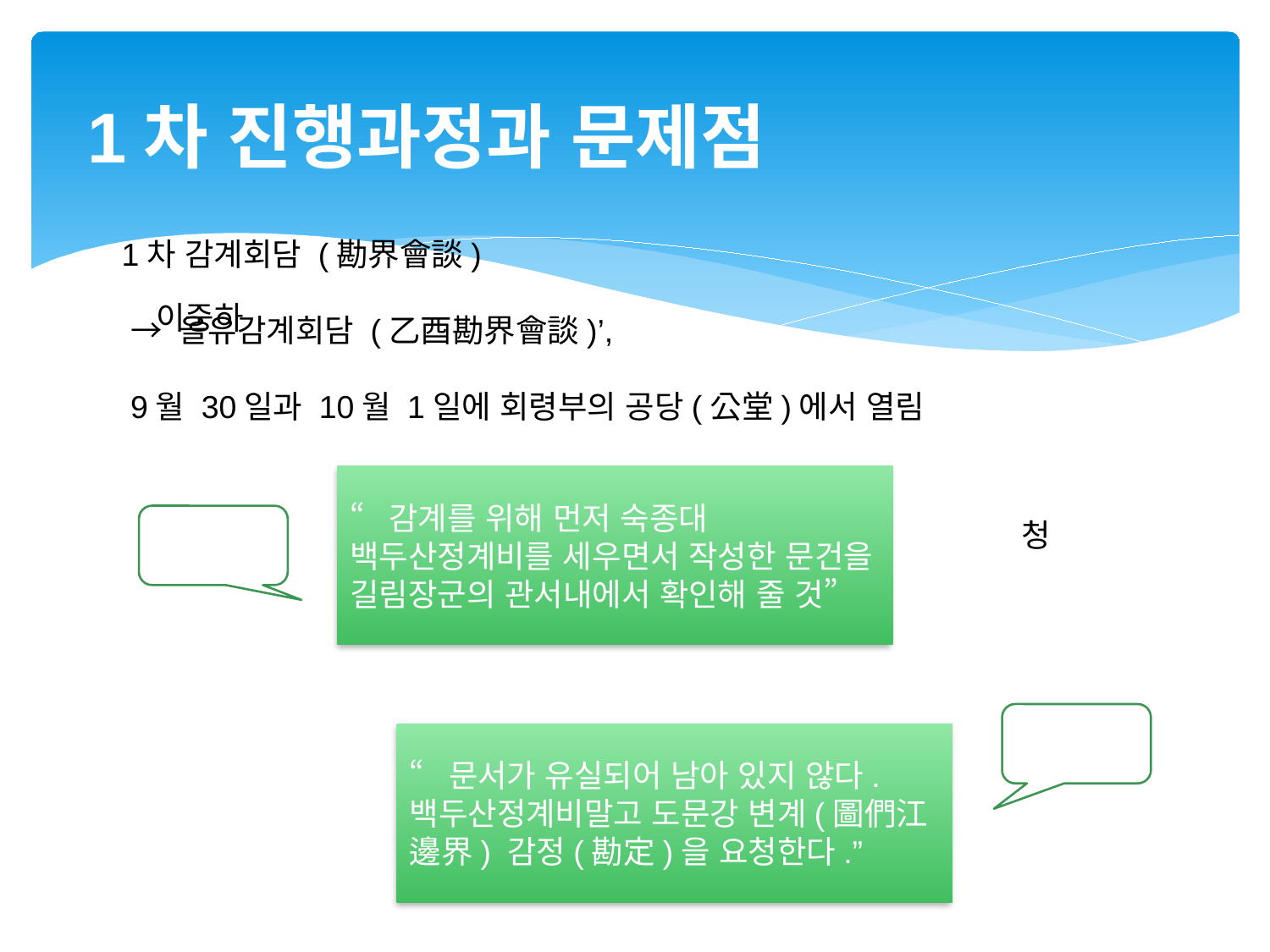

1차 진행과정과 문제점
1차 감계회담 (勘界會談)

 → 을유감계회담 (乙酉勘界會談)’,

 9월 30일과 10월 1일에 회령부의 공당(公堂)에서 열림

“감계를 위해 먼저 숙종대 백두산정계비를 세우면서 작성한 문건을 길림장군의 관서내에서 확인해 줄 것”

이중하
청

“문서가 유실되어 남아 있지 않다.
백두산정계비말고 도문강 변계(圖們江邊界) 감정(勘定)을 요청한다.”